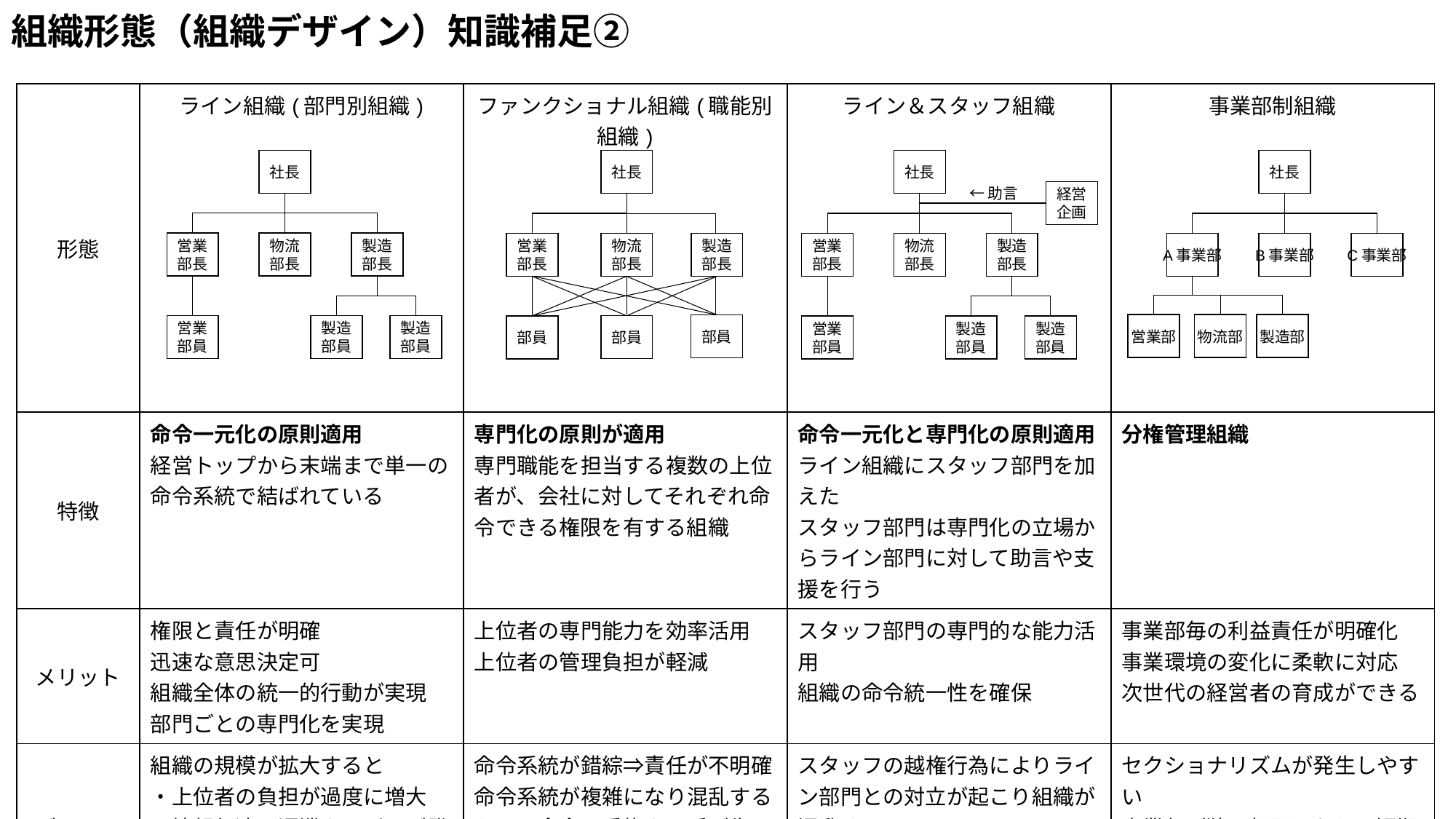

# 組織形態（組織デザイン）知識補足②
| 形態 | ライン組織(部門別組織) | ファンクショナル組織(職能別組織) | ライン＆スタッフ組織 | 事業部制組織 |
| --- | --- | --- | --- | --- |
| 特徴 | 命令一元化の原則適用 経営トップから末端まで単一の命令系統で結ばれている | 専門化の原則が適用 専門職能を担当する複数の上位者が、会社に対してそれぞれ命令できる権限を有する組織 | 命令一元化と専門化の原則適用 ライン組織にスタッフ部門を加えた スタッフ部門は専門化の立場からライン部門に対して助言や支援を行う | 分権管理組織 |
| メリット | 権限と責任が明確 迅速な意思決定可 組織全体の統一的行動が実現 部門ごとの専門化を実現 | 上位者の専門能力を効率活用 上位者の管理負担が軽減 | スタッフ部門の専門的な能力活用 組織の命令統一性を確保 | 事業部毎の利益責任が明確化 事業環境の変化に柔軟に対応 次世代の経営者の育成ができる |
| デメリット | 組織の規模が拡大すると ・上位者の負担が過度に増大 ・情報伝達の遅滞やひずみが発生 | 命令系統が錯綜⇒責任が不明確 命令系統が複雑になり混乱するため、命令の重複や矛盾が生じる ゼネラルマネージャが育ちにくい | スタッフの越権行為によりライン部門との対立が起こり組織が混乱する スタッフ人数の増大により間接経費が増大する | セクショナリズムが発生しやすい 事業部が狭い視野となり、短期業績思考になりやすい 経営資源の重複によりコスト増大 |
社長
営業
部長
物流
部長
製造
部長
営業
部員
製造
部員
製造
部員
社長
社長
営業
部長
物流
部長
製造
部長
営業
部員
製造
部員
製造
部員
社長
←助言
経営
企画
営業
部長
物流
部長
製造
部長
A事業部
B事業部
C事業部
営業部
物流部
製造部
部員
部員
部員